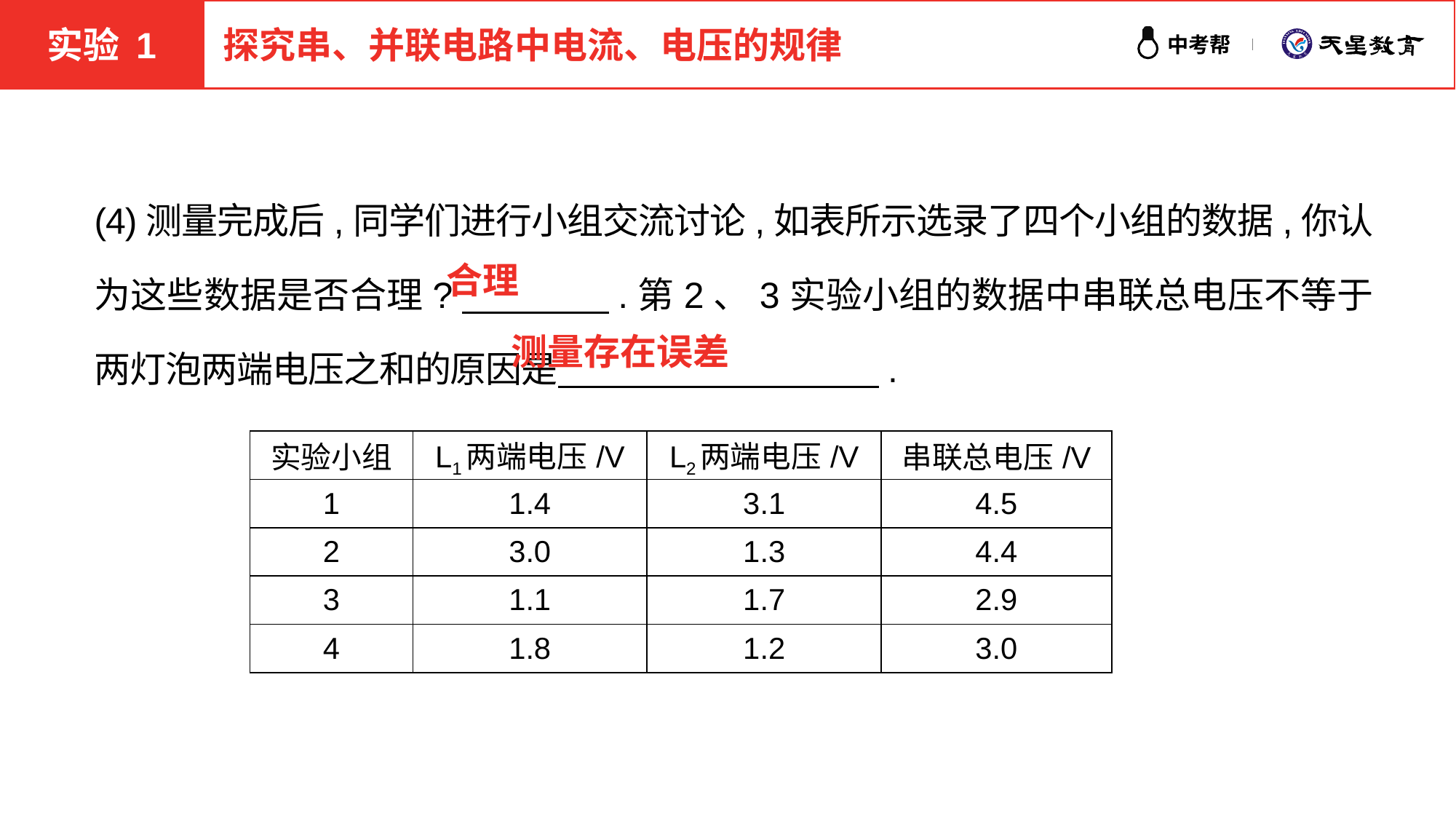

实验 1
探究串、并联电路中电流、电压的规律
(4)测量完成后,同学们进行小组交流讨论,如表所示选录了四个小组的数据,你认为这些数据是否合理?　　　　.第2、3实验小组的数据中串联总电压不等于两灯泡两端电压之和的原因是　　　　　　　　　.
合理
测量存在误差
| 实验小组 | L1两端电压/V | L2两端电压/V | 串联总电压/V |
| --- | --- | --- | --- |
| 1 | 1.4 | 3.1 | 4.5 |
| 2 | 3.0 | 1.3 | 4.4 |
| 3 | 1.1 | 1.7 | 2.9 |
| 4 | 1.8 | 1.2 | 3.0 |